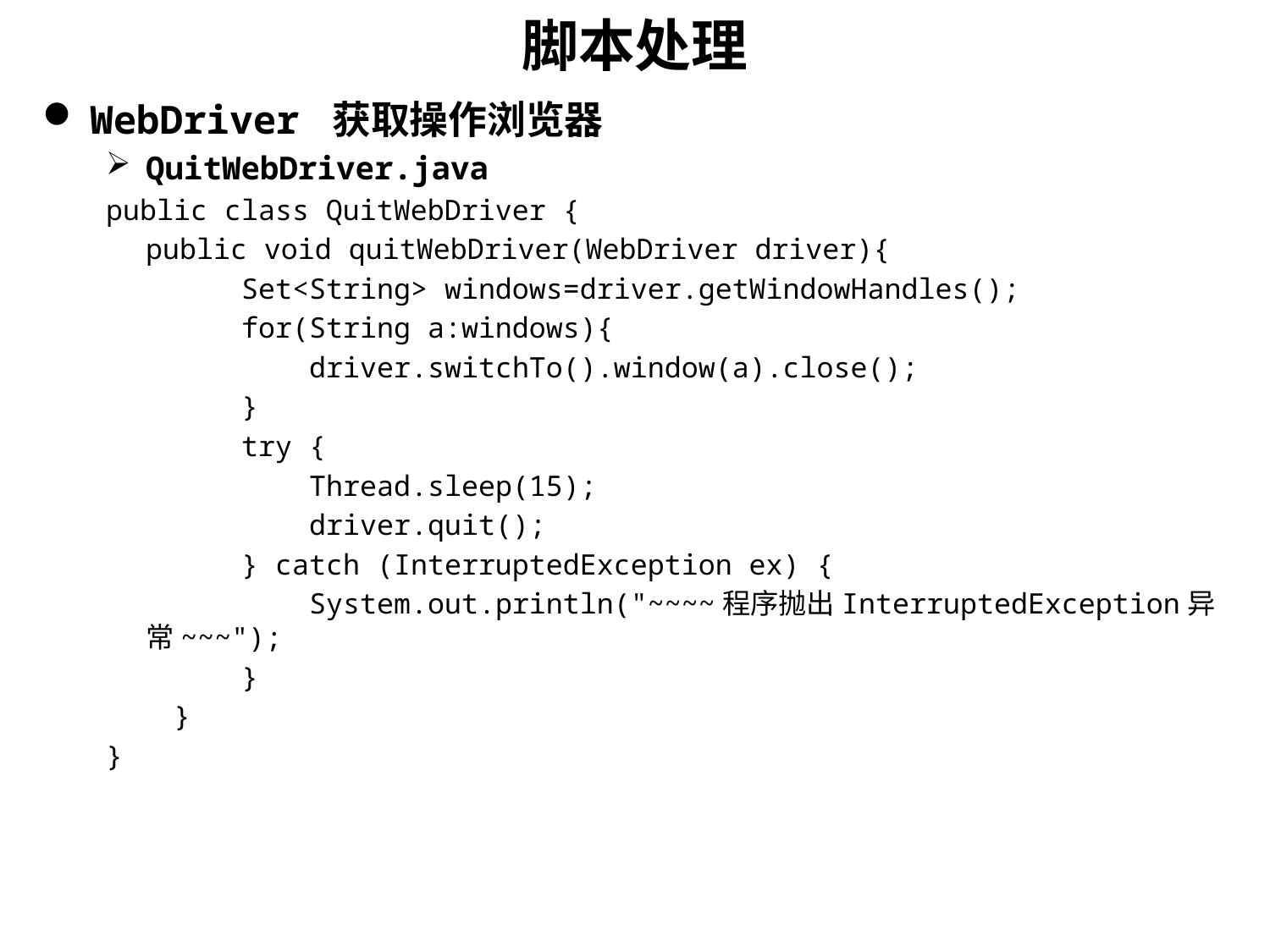

# 脚本处理
WebDriver 获取操作浏览器
QuitWebDriver.java
public class QuitWebDriver {
	public void quitWebDriver(WebDriver driver){
        Set<String> windows=driver.getWindowHandles();
        for(String a:windows){
            driver.switchTo().window(a).close();
        }
        try {
            Thread.sleep(15);
            driver.quit();
        } catch (InterruptedException ex) {
            System.out.println("~~~~程序抛出InterruptedException异常~~~");
        }
    }
}